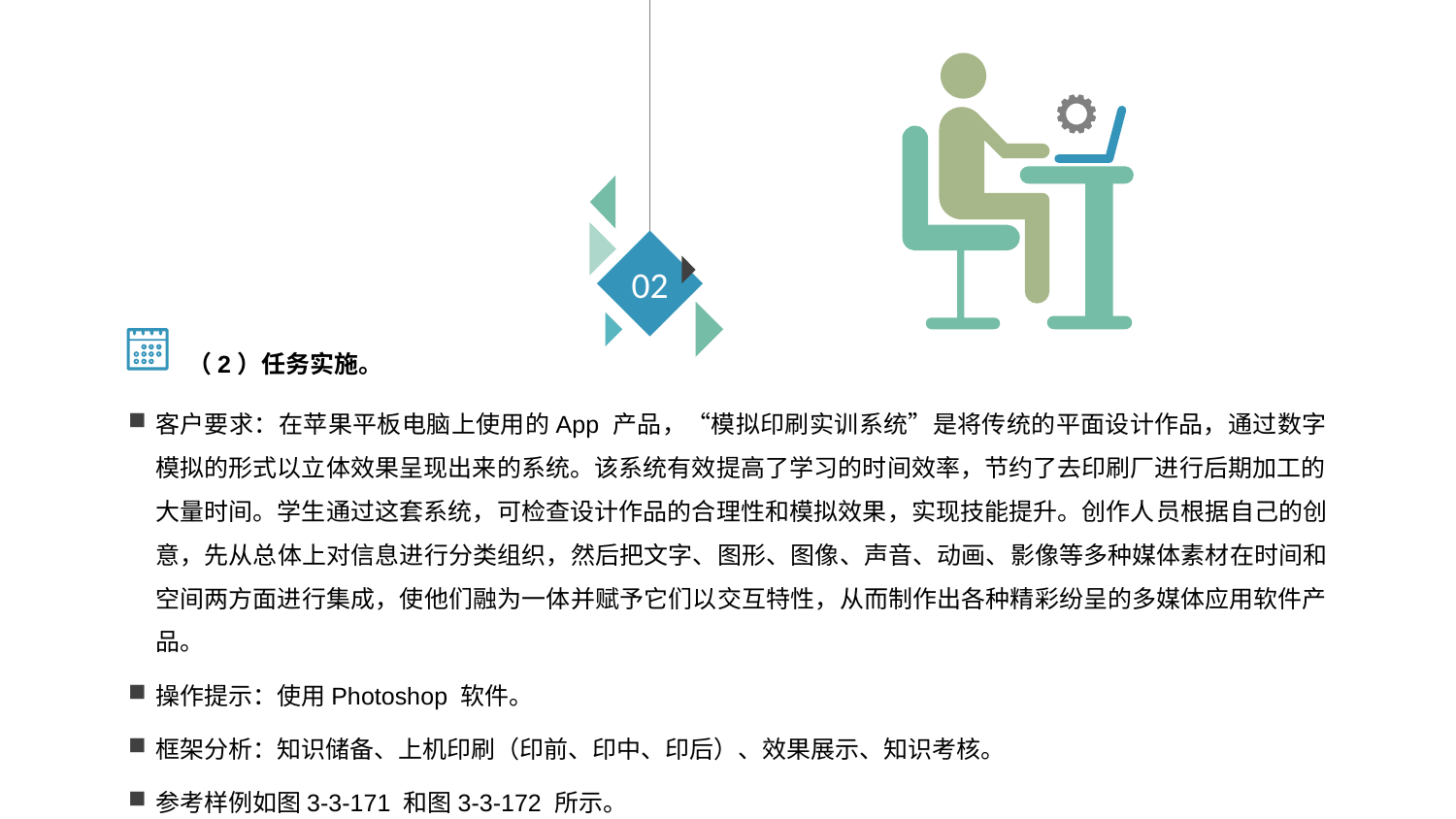

02

（2）任务实施。

客户要求：在苹果平板电脑上使用的App 产品，“模拟印刷实训系统”是将传统的平面设计作品，通过数字模拟的形式以立体效果呈现出来的系统。该系统有效提高了学习的时间效率，节约了去印刷厂进行后期加工的大量时间。学生通过这套系统，可检查设计作品的合理性和模拟效果，实现技能提升。创作人员根据自己的创意，先从总体上对信息进行分类组织，然后把文字、图形、图像、声音、动画、影像等多种媒体素材在时间和空间两方面进行集成，使他们融为一体并赋予它们以交互特性，从而制作出各种精彩纷呈的多媒体应用软件产品。
操作提示：使用Photoshop 软件。
框架分析：知识储备、上机印刷（印前、印中、印后）、效果展示、知识考核。
参考样例如图3-3-171 和图3-3-172 所示。